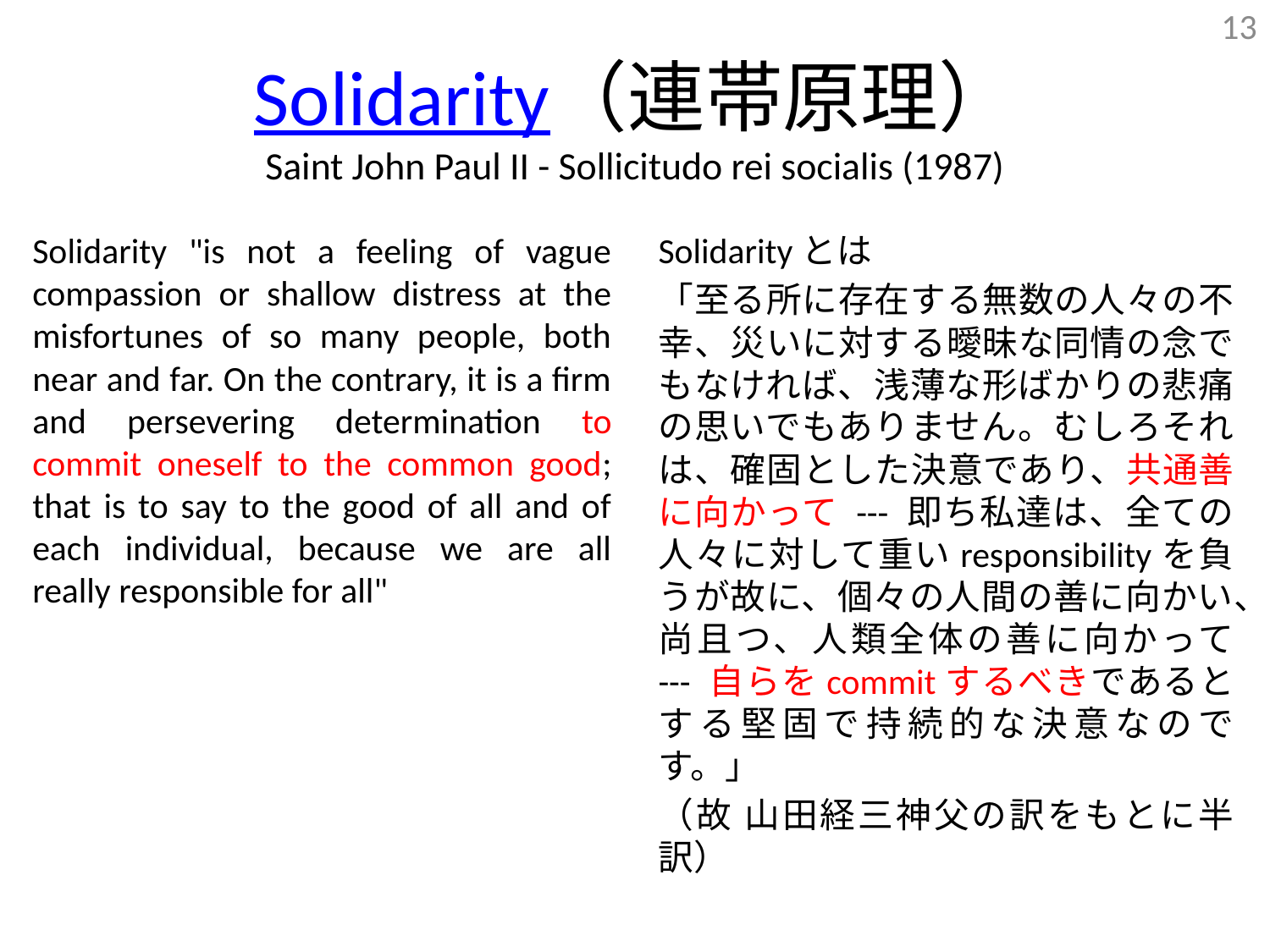

13
# Solidarity（連帯原理） Saint John Paul II - Sollicitudo rei socialis (1987)
Solidarity "is not a feeling of vague compassion or shallow distress at the misfortunes of so many people, both near and far. On the contrary, it is a firm and persevering determination to commit oneself to the common good; that is to say to the good of all and of each individual, because we are all really responsible for all"

Solidarityとは
「至る所に存在する無数の人々の不幸、災いに対する曖昧な同情の念でもなければ、浅薄な形ばかりの悲痛の思いでもありません。むしろそれは、確固とした決意であり、共通善に向かって --- 即ち私達は、全ての人々に対して重いresponsibilityを負うが故に、個々の人間の善に向かい、尚且つ、人類全体の善に向かって --- 自らをcommitするべきであるとする堅固で持続的な決意なのです。」
（故 山田経三神父の訳をもとに半訳）